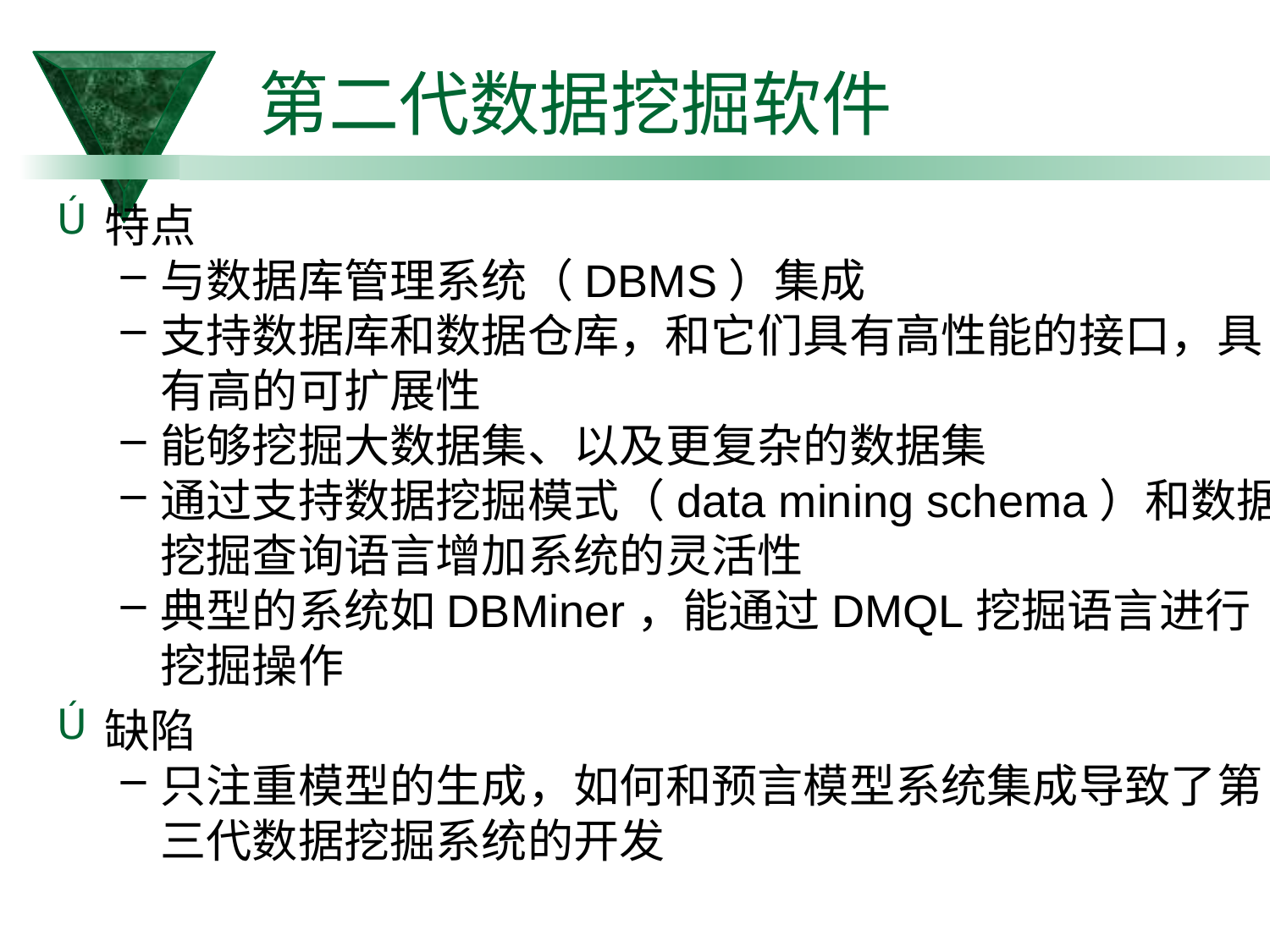

第二代数据挖掘软件

特点
与数据库管理系统（DBMS）集成
支持数据库和数据仓库，和它们具有高性能的接口，具有高的可扩展性
能够挖掘大数据集、以及更复杂的数据集
通过支持数据挖掘模式（data mining schema）和数据挖掘查询语言增加系统的灵活性
典型的系统如DBMiner，能通过DMQL挖掘语言进行挖掘操作
缺陷
只注重模型的生成，如何和预言模型系统集成导致了第三代数据挖掘系统的开发